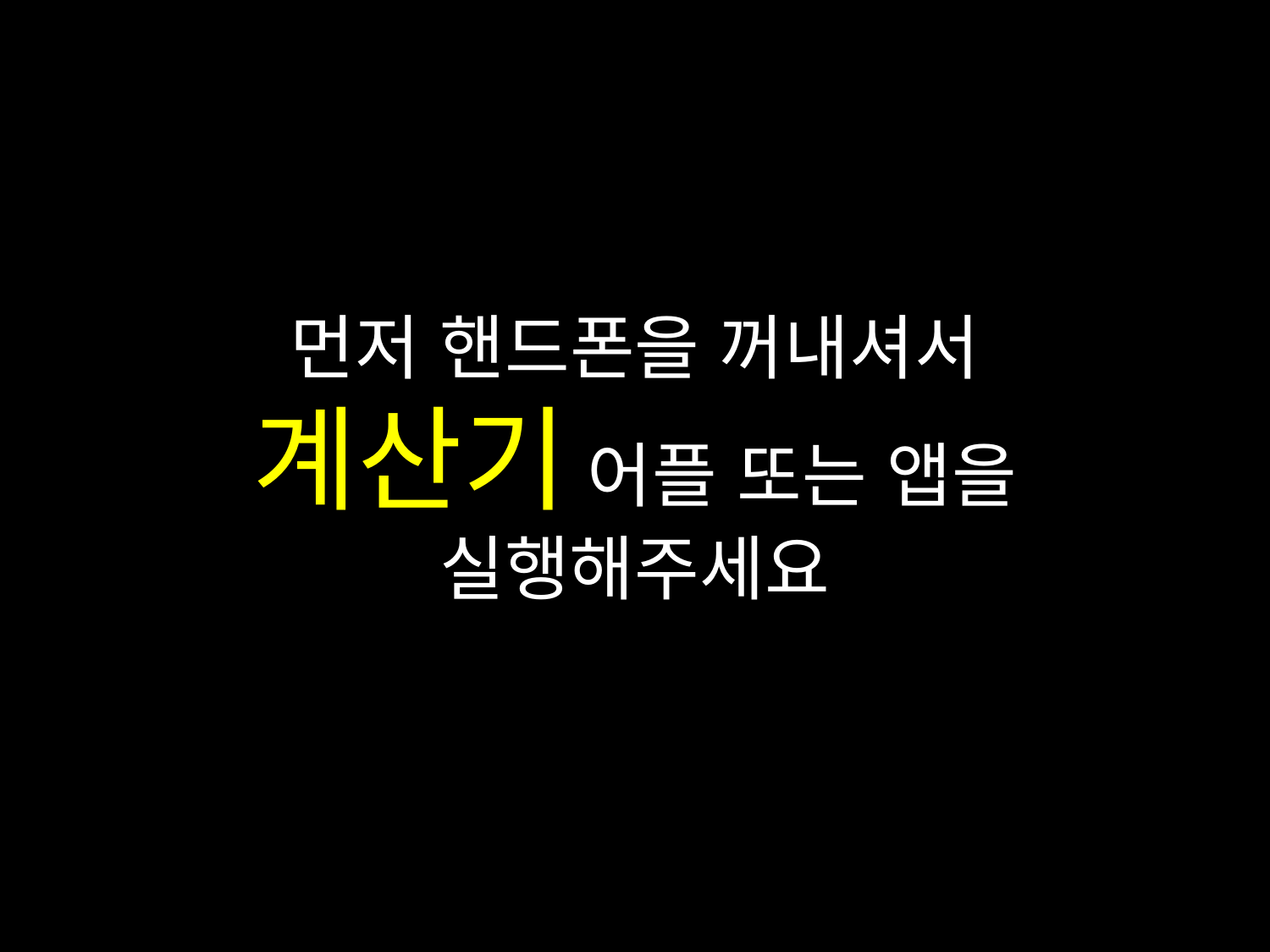

#

먼저 핸드폰을 꺼내셔서
계산기 어플 또는 앱을 실행해주세요